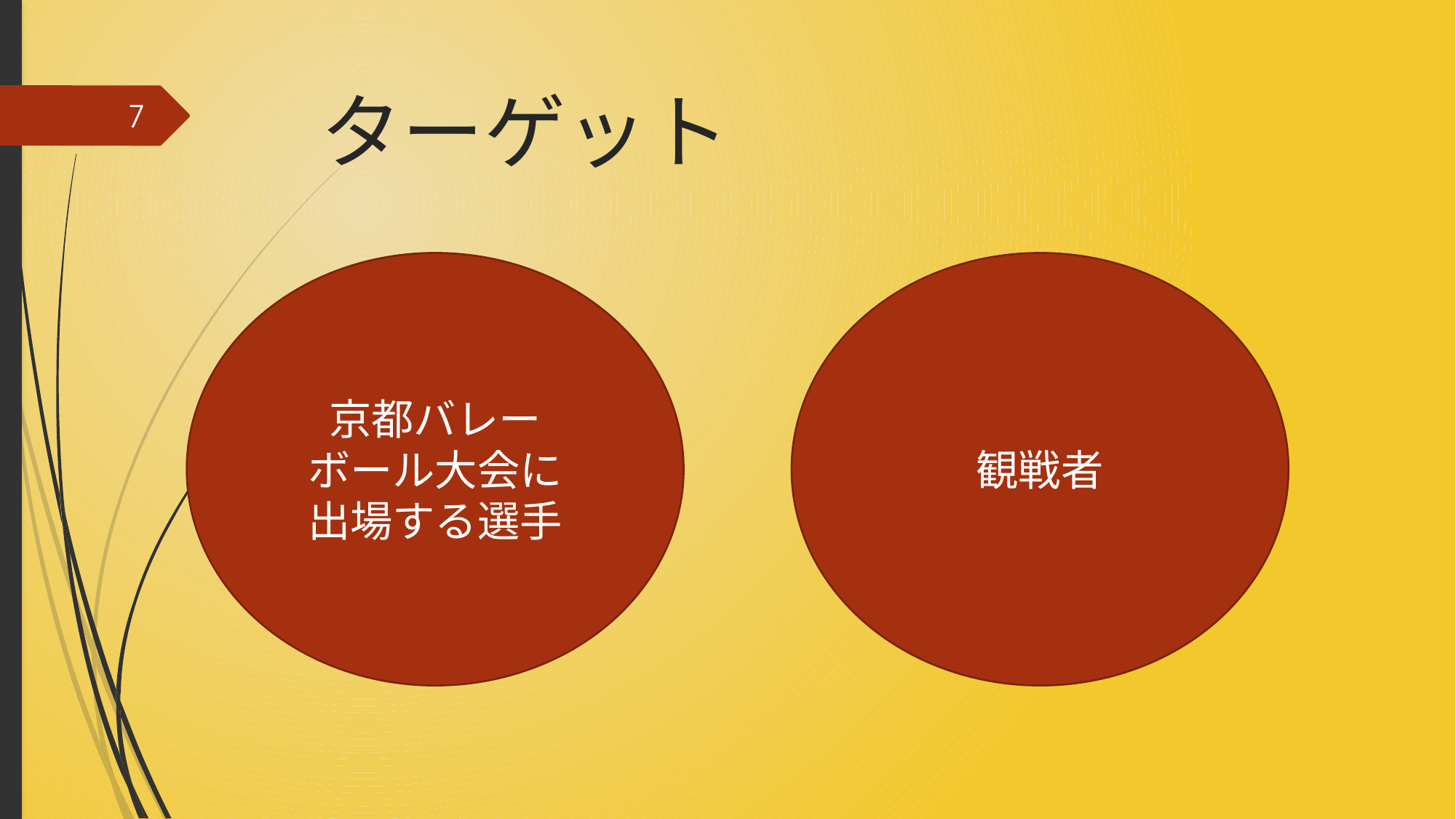

# ターゲット
7
京都バレー
ボール大会に
出場する選手
観戦者